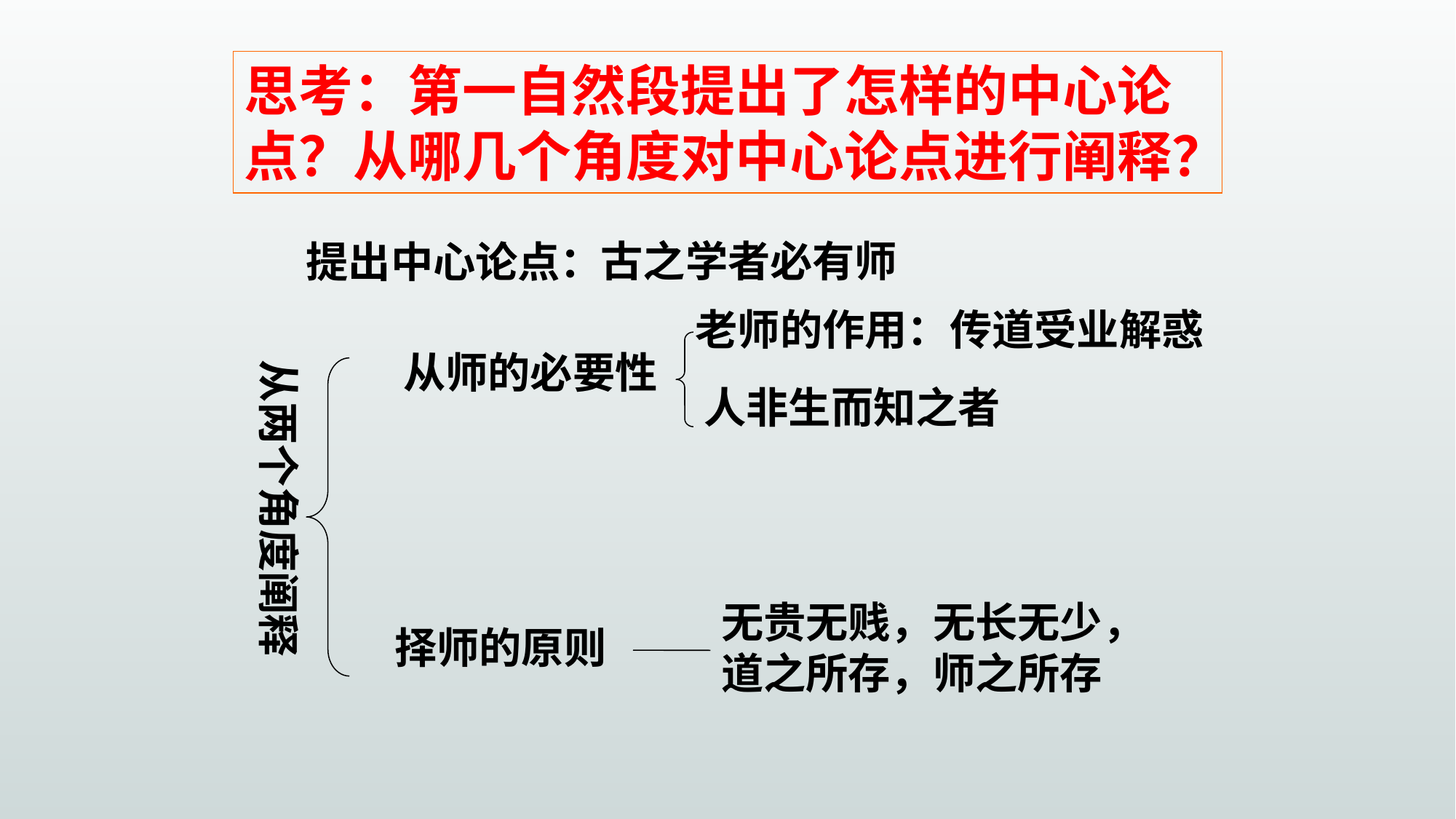

思考：第一自然段提出了怎样的中心论点？从哪几个角度对中心论点进行阐释？
古之学者必有师
提出中心论点：
老师的作用：传道受业解惑

从师的必要性
从两个角度阐释

人非生而知之者

无贵无贱，无长无少，道之所存，师之所存

择师的原则